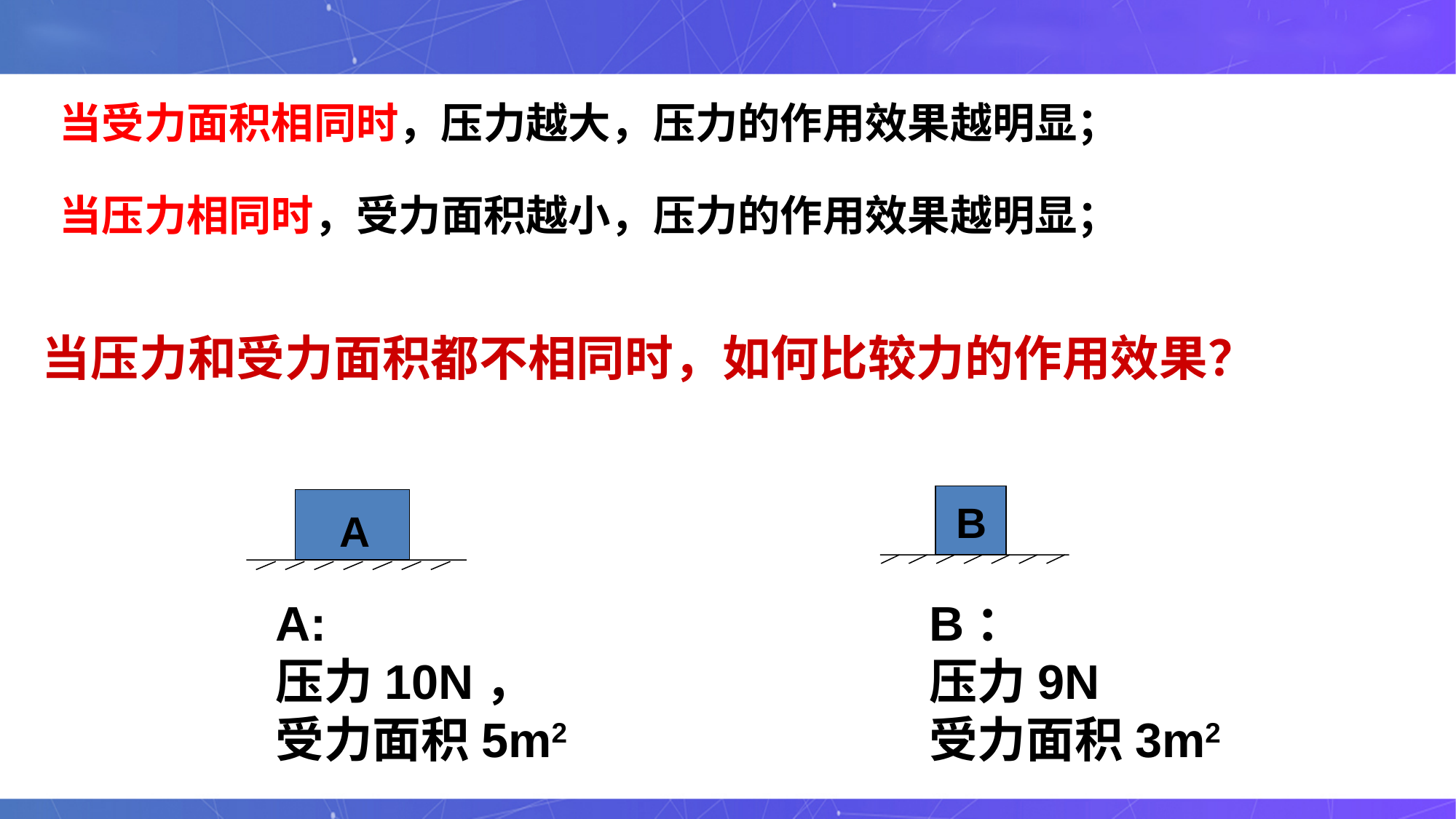

当受力面积相同时，压力越大，压力的作用效果越明显；
当压力相同时，受力面积越小，压力的作用效果越明显；
当压力和受力面积都不相同时，如何比较力的作用效果？

B

A

A:
压力10N，
受力面积5m2
B：
压力9N
受力面积3m2